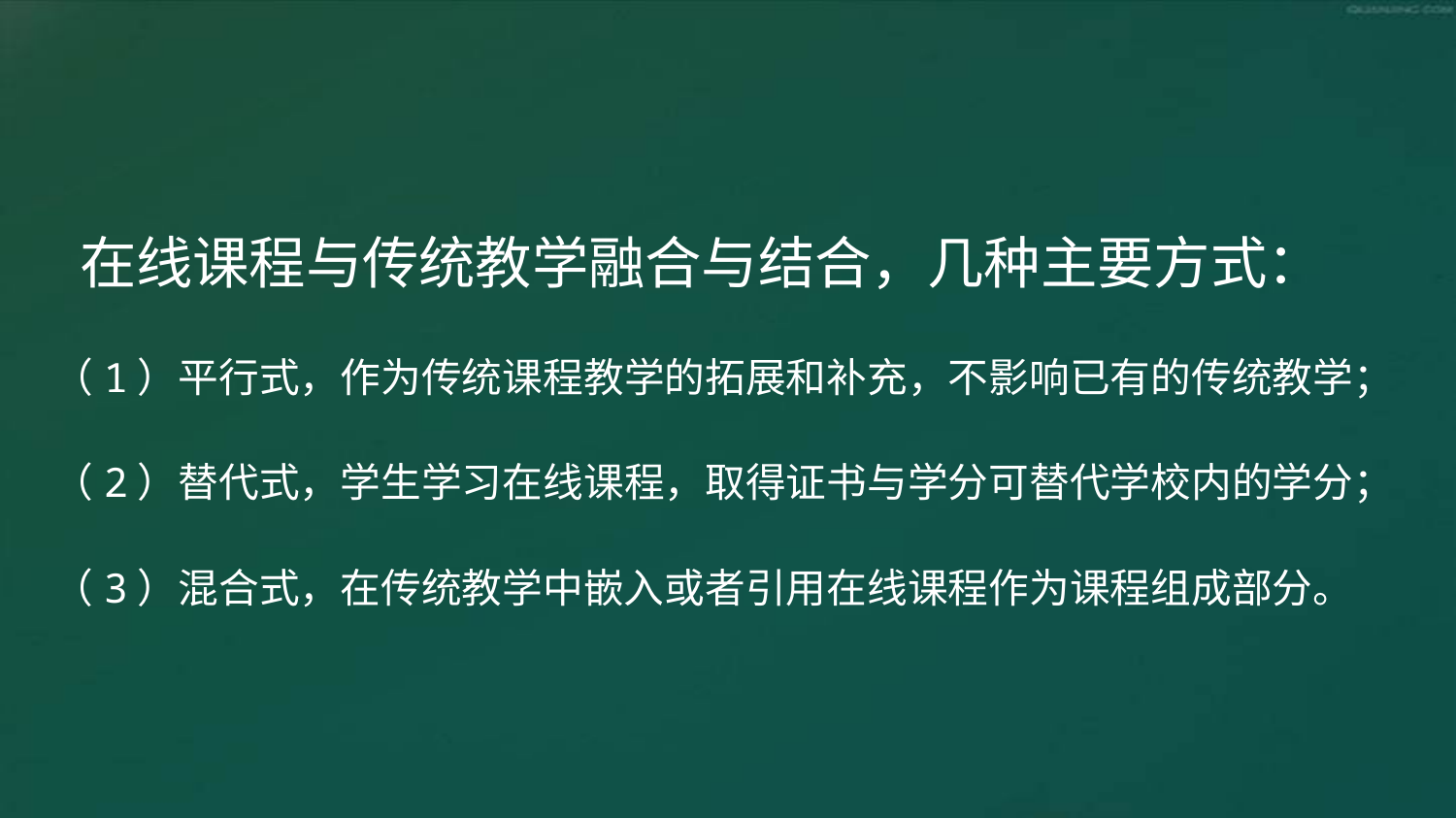

#
 在线课程与传统教学融合与结合，几种主要方式：
（1）平行式，作为传统课程教学的拓展和补充，不影响已有的传统教学；
（2）替代式，学生学习在线课程，取得证书与学分可替代学校内的学分；
（3）混合式，在传统教学中嵌入或者引用在线课程作为课程组成部分。